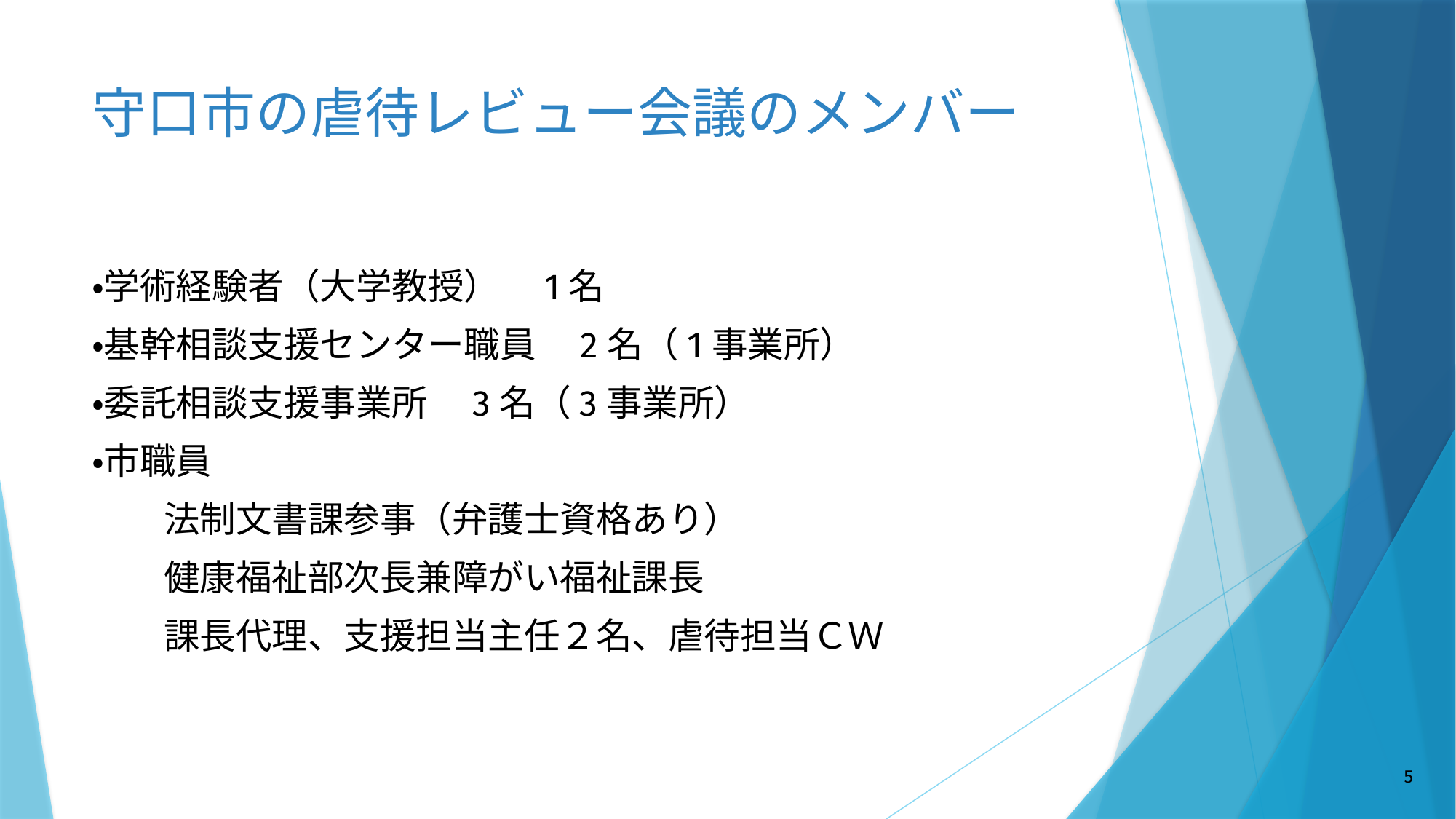

# 守口市の虐待レビュー会議のメンバー
・学術経験者（大学教授）　1名
・基幹相談支援センター職員　2名（1事業所）
・委託相談支援事業所　3名（3事業所）
・市職員
　　法制文書課参事（弁護士資格あり）
　　健康福祉部次長兼障がい福祉課長
　　課長代理、支援担当主任２名、虐待担当ＣＷ

5